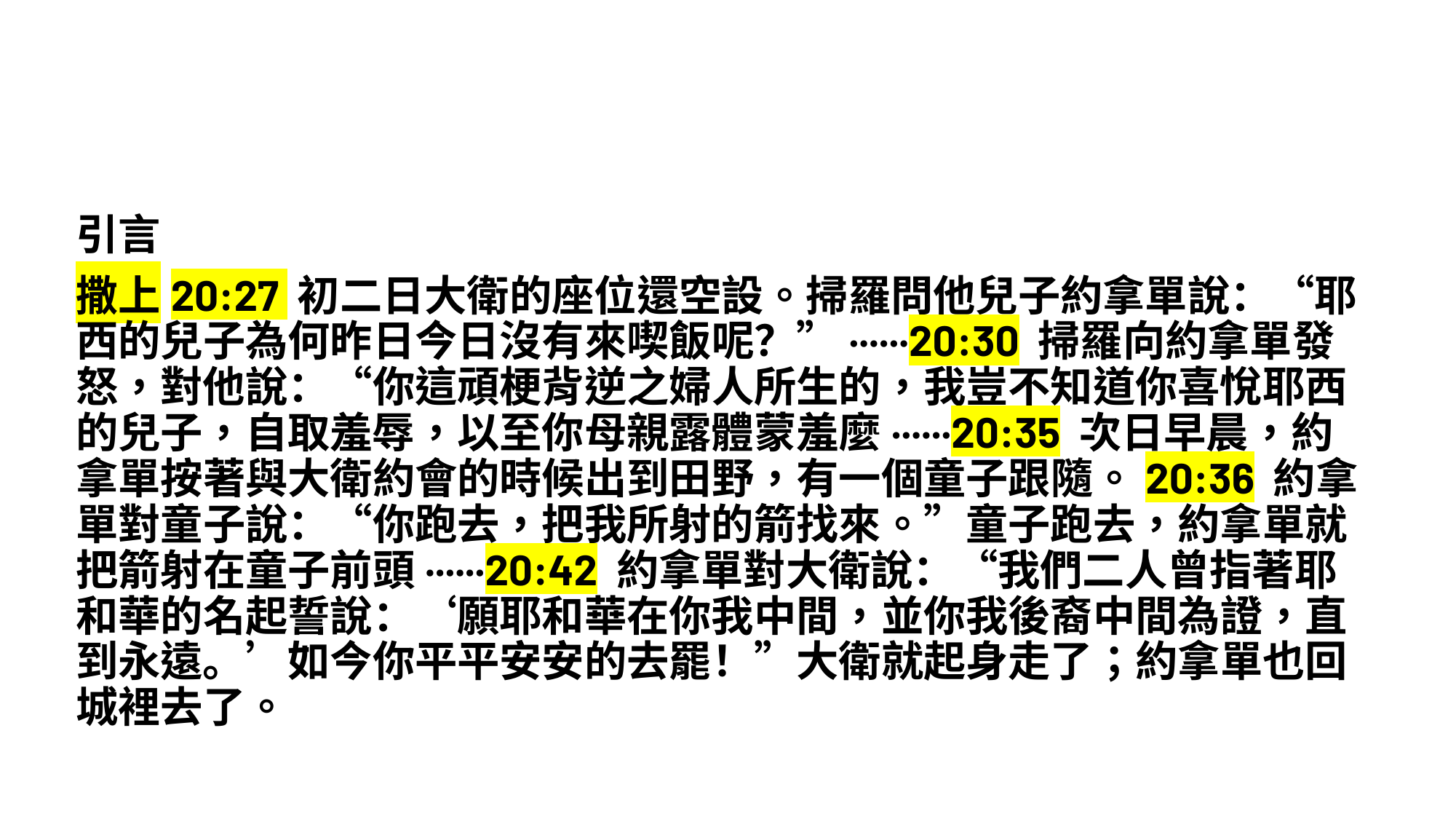

引言
撒上20:27 初二日大衛的座位還空設。掃羅問他兒子約拿單說：“耶西的兒子為何昨日今日沒有來喫飯呢？”······20:30 掃羅向約拿單發怒，對他說：“你這頑梗背逆之婦人所生的，我豈不知道你喜悅耶西的兒子，自取羞辱，以至你母親露體蒙羞麼······20:35 次日早晨，約拿單按著與大衛約會的時候出到田野，有一個童子跟隨。20:36 約拿單對童子說：“你跑去，把我所射的箭找來。”童子跑去，約拿單就把箭射在童子前頭······20:42 約拿單對大衛說：“我們二人曾指著耶和華的名起誓說：‘願耶和華在你我中間，並你我後裔中間為證，直到永遠。’如今你平平安安的去罷！”大衛就起身走了；約拿單也回城裡去了。